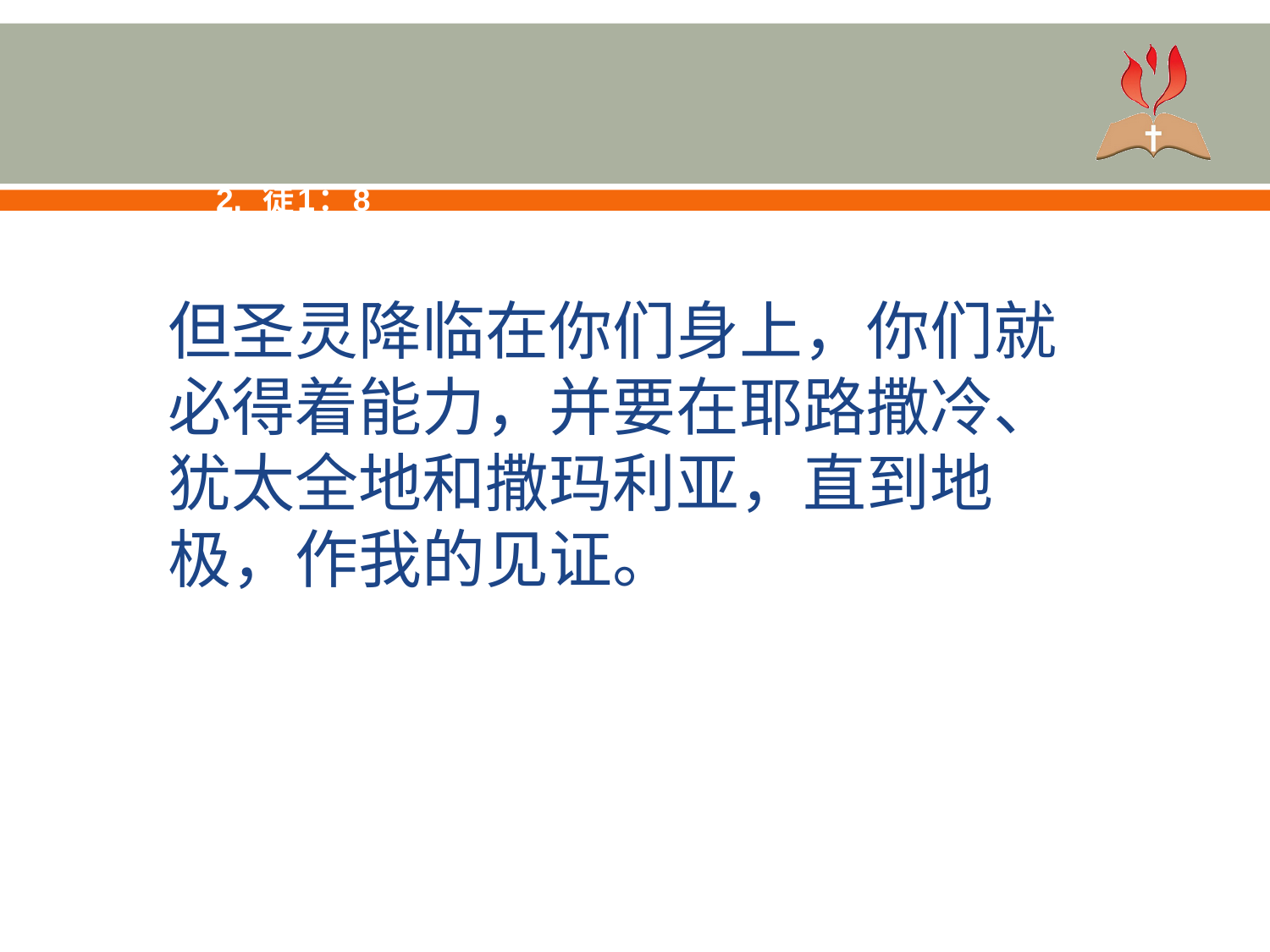

2.  徒1：8
但圣灵降临在你们身上，你们就必得着能力，并要在耶路撒冷、犹太全地和撒玛利亚，直到地极，作我的见证。